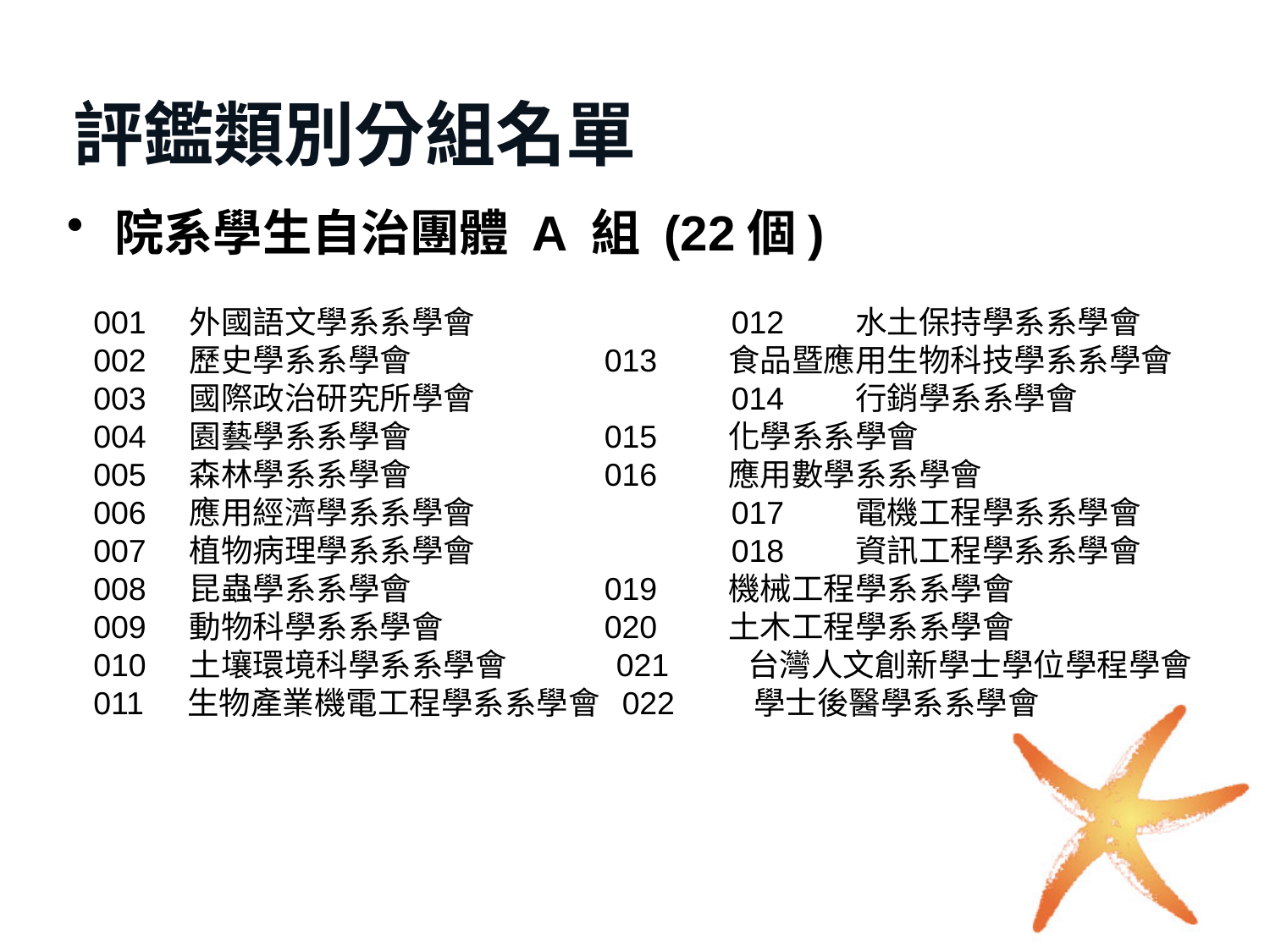

# 評鑑類別分組名單
院系學生自治團體 A 組 (22個)

001    外國語文學系系學會	                 012	水土保持學系系學會
002    歷史學系系學會	                 013	食品暨應用生物科技學系系學會
003    國際政治研究所學會	                 014	行銷學系系學會
004    園藝學系系學會	                 015	化學系系學會
005    森林學系系學會	                 016	應用數學系系學會
006    應用經濟學系系學會	                 017	電機工程學系系學會
007    植物病理學系系學會	                 018	資訊工程學系系學會
008    昆蟲學系系學會	                 019	機械工程學系系學會
009    動物科學系系學會	                 020	土木工程學系系學會
010    土壤環境科學系系學會	 021        台灣人文創新學士學位學程學會
011    生物產業機電工程學系系學會  022        學士後醫學系系學會